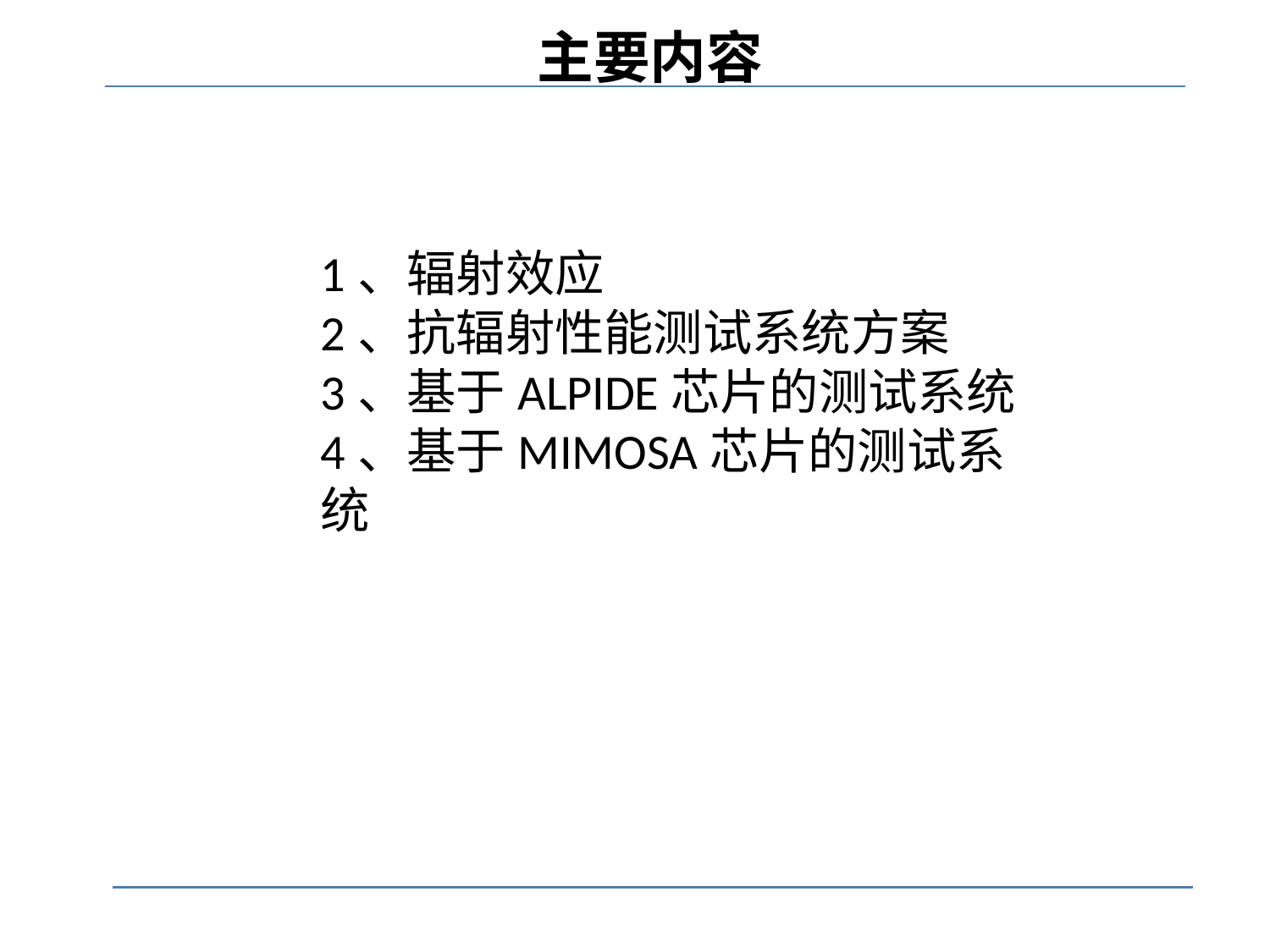

主要内容
1、辐射效应
2、抗辐射性能测试系统方案
3、基于ALPIDE芯片的测试系统
4、基于MIMOSA芯片的测试系统